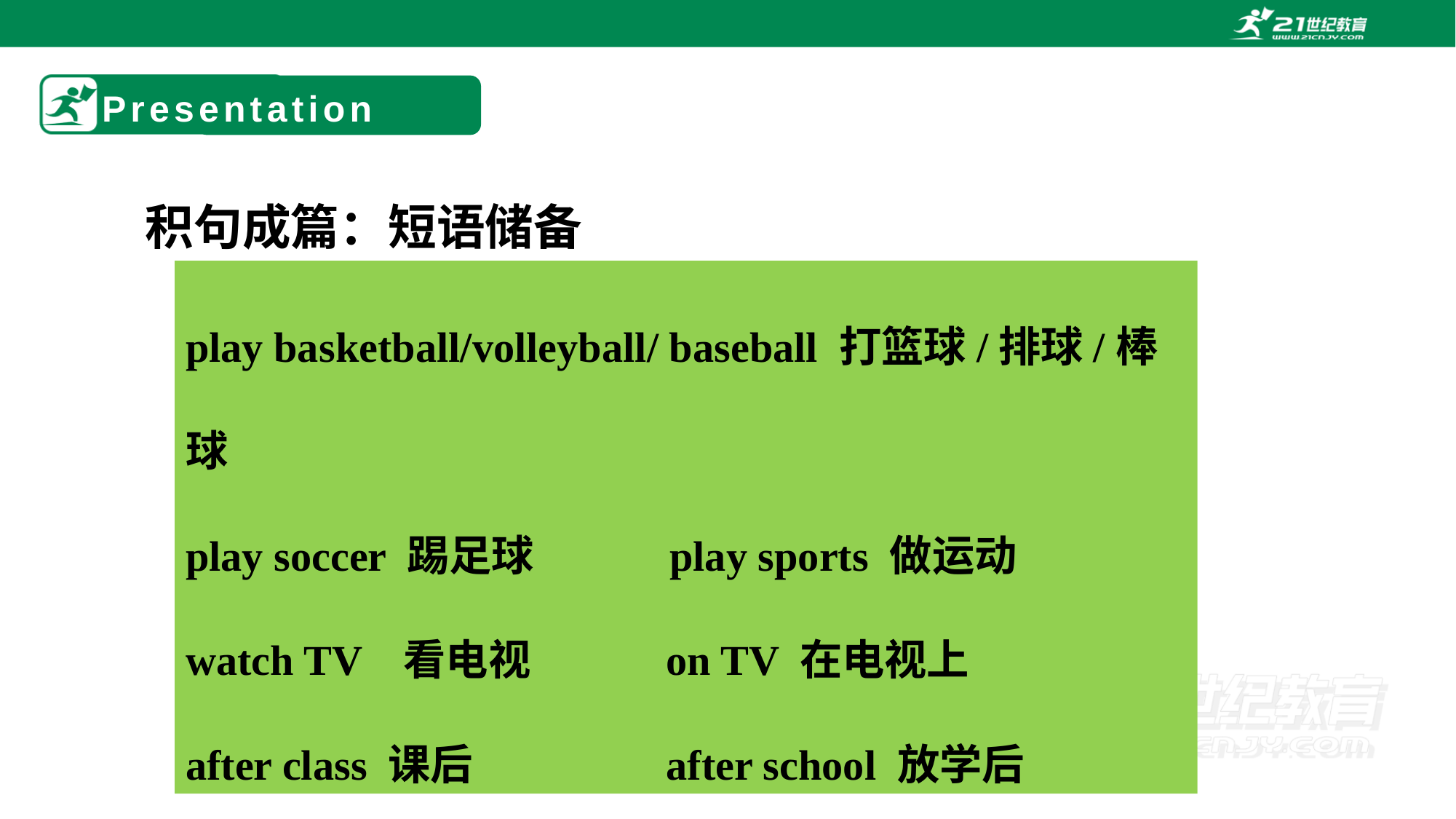

# Presentation
积句成篇：短语储备
play basketball/volleyball/ baseball 打篮球/排球/棒球
play soccer 踢足球             play sports 做运动
watch TV   看电视             on TV 在电视上
after class 课后                   after school 放学后